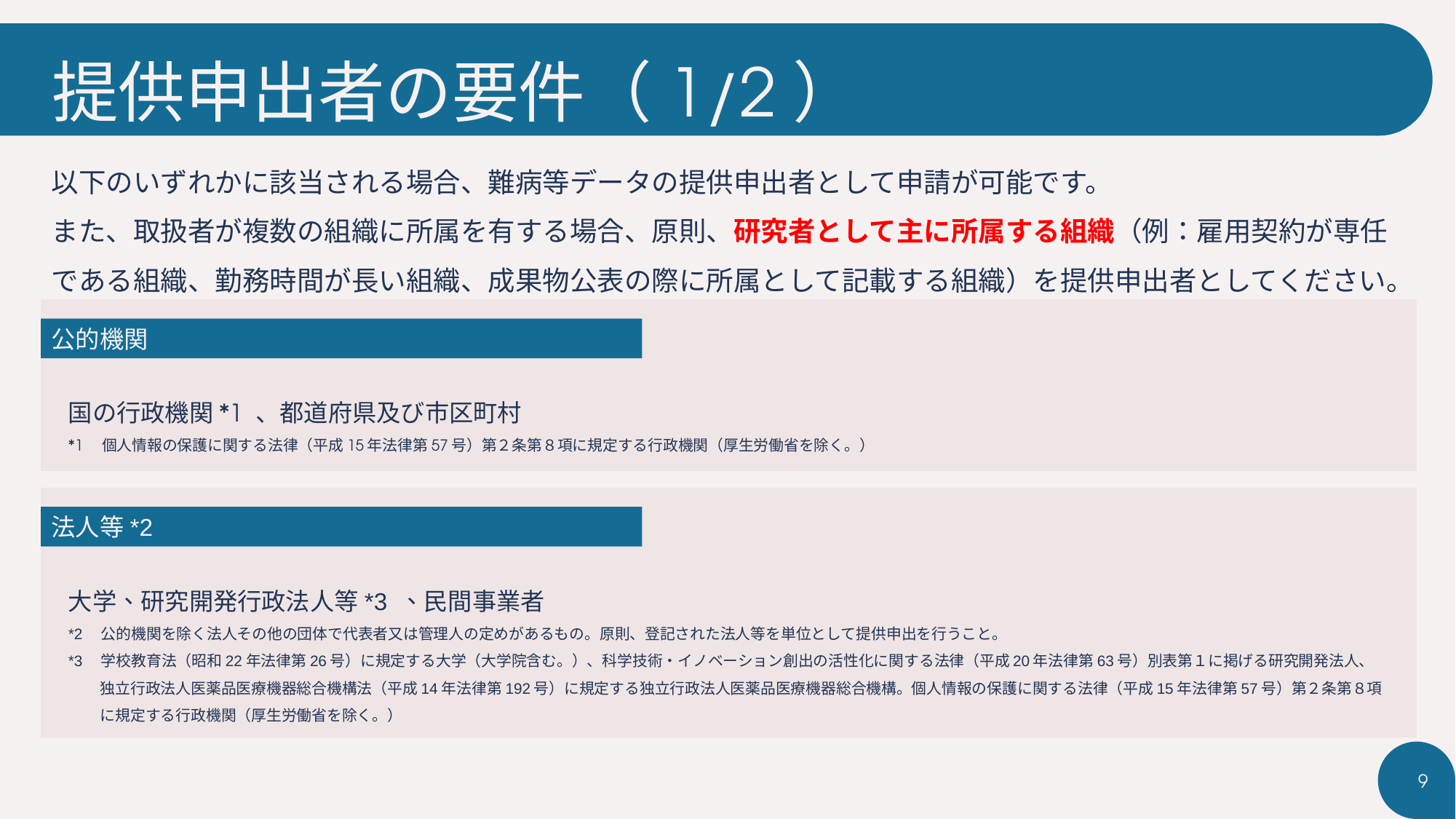

# 提供申出者の要件（1/2）
以下のいずれかに該当される場合、難病等データの提供申出者として申請が可能です。
また、取扱者が複数の組織に所属を有する場合、原則、研究者として主に所属する組織（例：雇用契約が専任である組織、勤務時間が長い組織、成果物公表の際に所属として記載する組織）を提供申出者としてください。

公的機関
国の行政機関*1 、都道府県及び市区町村
*1　個人情報の保護に関する法律（平成15年法律第57号）第２条第８項に規定する行政機関（厚生労働省を除く。）

法人等*2
大学、研究開発行政法人等*3 、民間事業者
*2　公的機関を除く法人その他の団体で代表者又は管理人の定めがあるもの。原則、登記された法人等を単位として提供申出を行うこと。
*3　学校教育法（昭和22年法律第26号）に規定する大学（大学院含む。）、科学技術・イノベーション創出の活性化に関する法律（平成20年法律第63号）別表第１に掲げる研究開発法人、独立行政法人医薬品医療機器総合機構法（平成14年法律第192号）に規定する独立行政法人医薬品医療機器総合機構。個人情報の保護に関する法律（平成15年法律第57号）第２条第８項に規定する行政機関（厚生労働省を除く。）
9